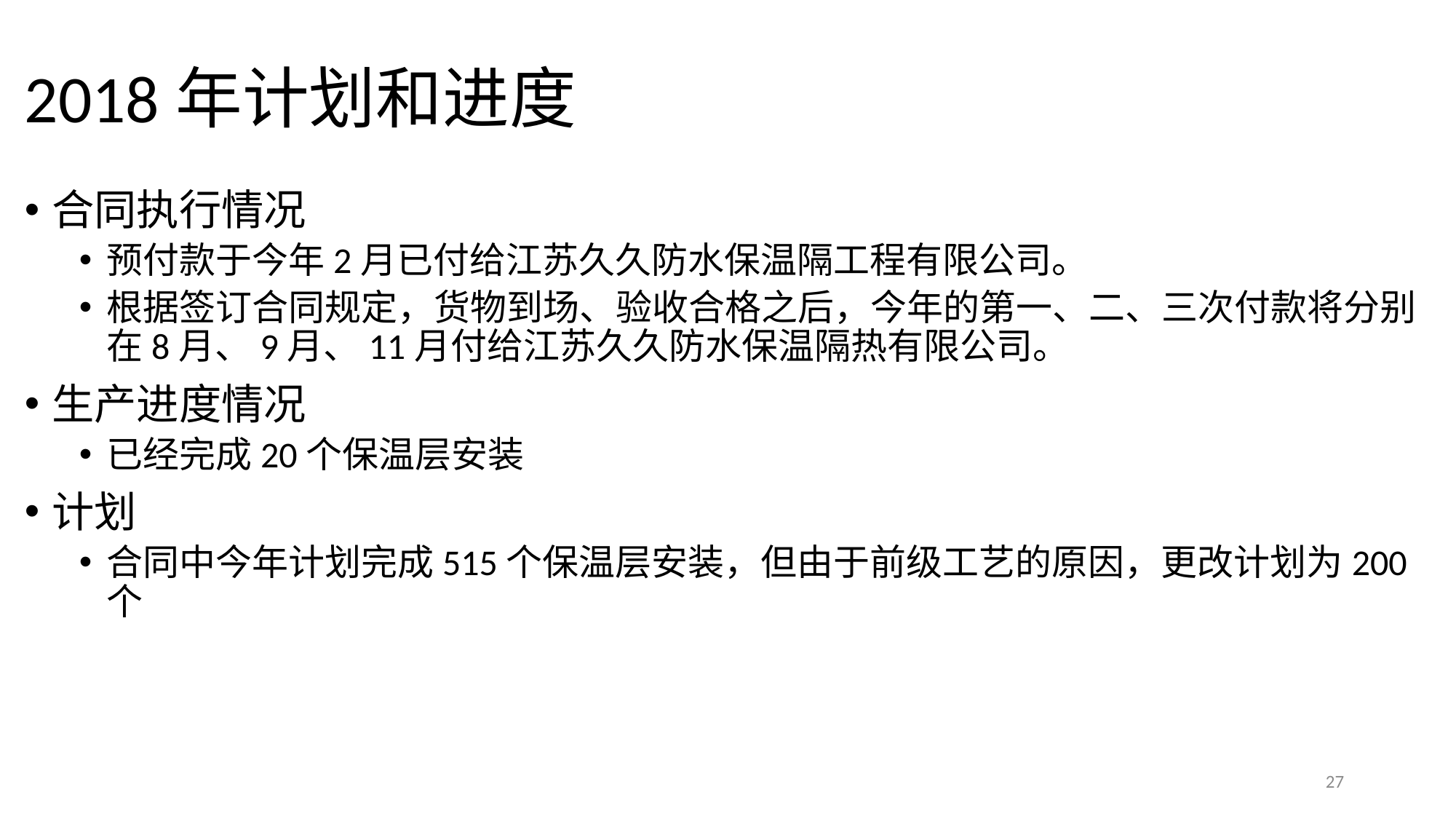

# 2018年计划和进度
合同执行情况
预付款于今年2月已付给江苏久久防水保温隔工程有限公司。
根据签订合同规定，货物到场、验收合格之后，今年的第一、二、三次付款将分别在8月、9月、11月付给江苏久久防水保温隔热有限公司。
生产进度情况
已经完成20个保温层安装
计划
合同中今年计划完成515个保温层安装，但由于前级工艺的原因，更改计划为200个
27